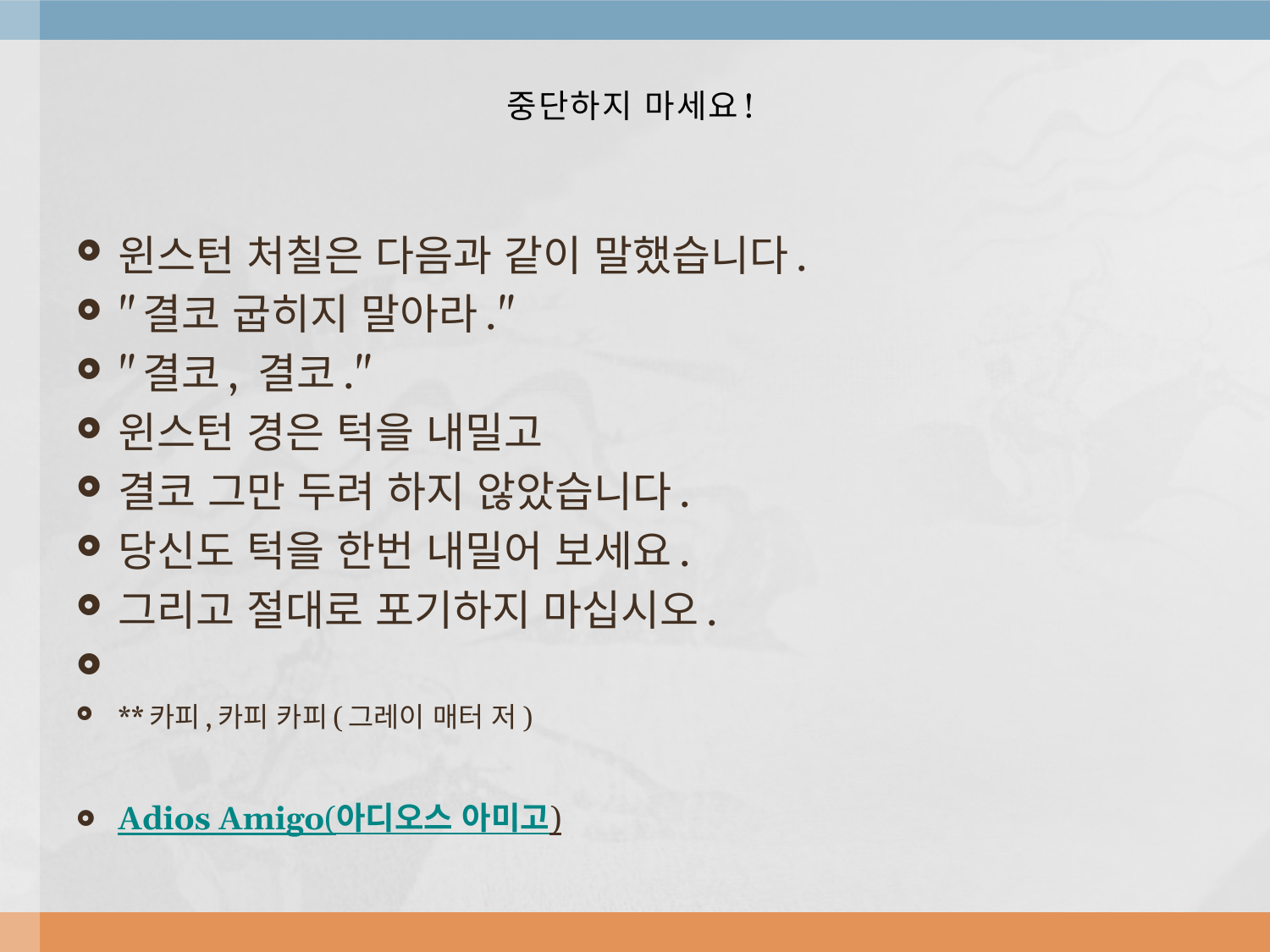

# 중단하지 마세요!
윈스턴 처칠은 다음과 같이 말했습니다.
"결코 굽히지 말아라."
"결코, 결코."
윈스턴 경은 턱을 내밀고
결코 그만 두려 하지 않았습니다.
당신도 턱을 한번 내밀어 보세요.
그리고 절대로 포기하지 마십시오.

**카피,카피 카피(그레이 매터 저)

Adios Amigo(아디오스 아미고)